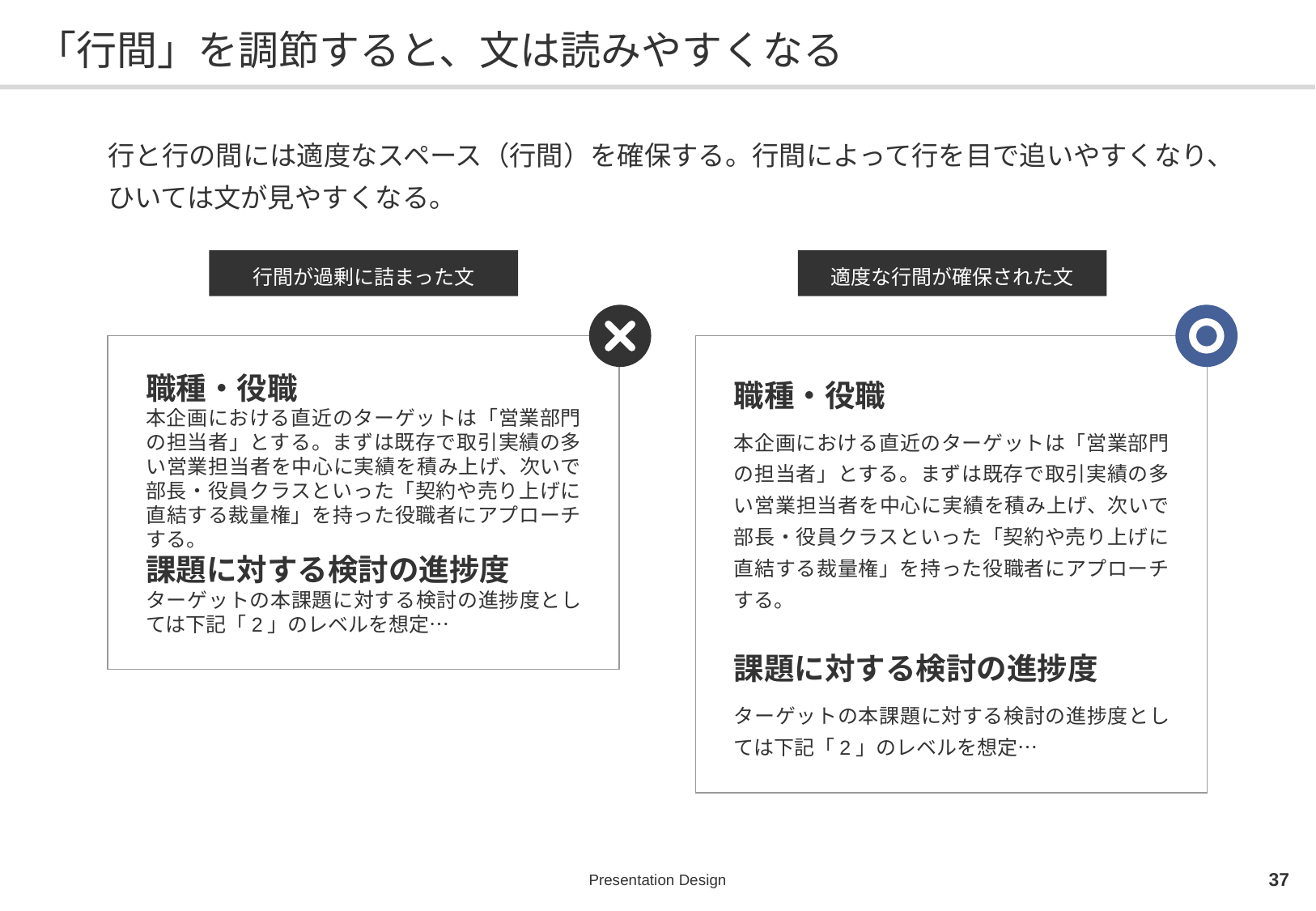

# 「行間」を調節すると、文は読みやすくなる
行と行の間には適度なスペース（行間）を確保する。行間によって行を目で追いやすくなり、ひいては文が見やすくなる。
行間が過剰に詰まった文
適度な行間が確保された文

職種・役職
本企画における直近のターゲットは「営業部門の担当者」とする。まずは既存で取引実績の多い営業担当者を中心に実績を積み上げ、次いで部長・役員クラスといった「契約や売り上げに直結する裁量権」を持った役職者にアプローチする。
課題に対する検討の進捗度
ターゲットの本課題に対する検討の進捗度としては下記「2」のレベルを想定…
職種・役職
本企画における直近のターゲットは「営業部門の担当者」とする。まずは既存で取引実績の多い営業担当者を中心に実績を積み上げ、次いで部長・役員クラスといった「契約や売り上げに直結する裁量権」を持った役職者にアプローチする。
課題に対する検討の進捗度
ターゲットの本課題に対する検討の進捗度としては下記「2」のレベルを想定…
Presentation Design
37